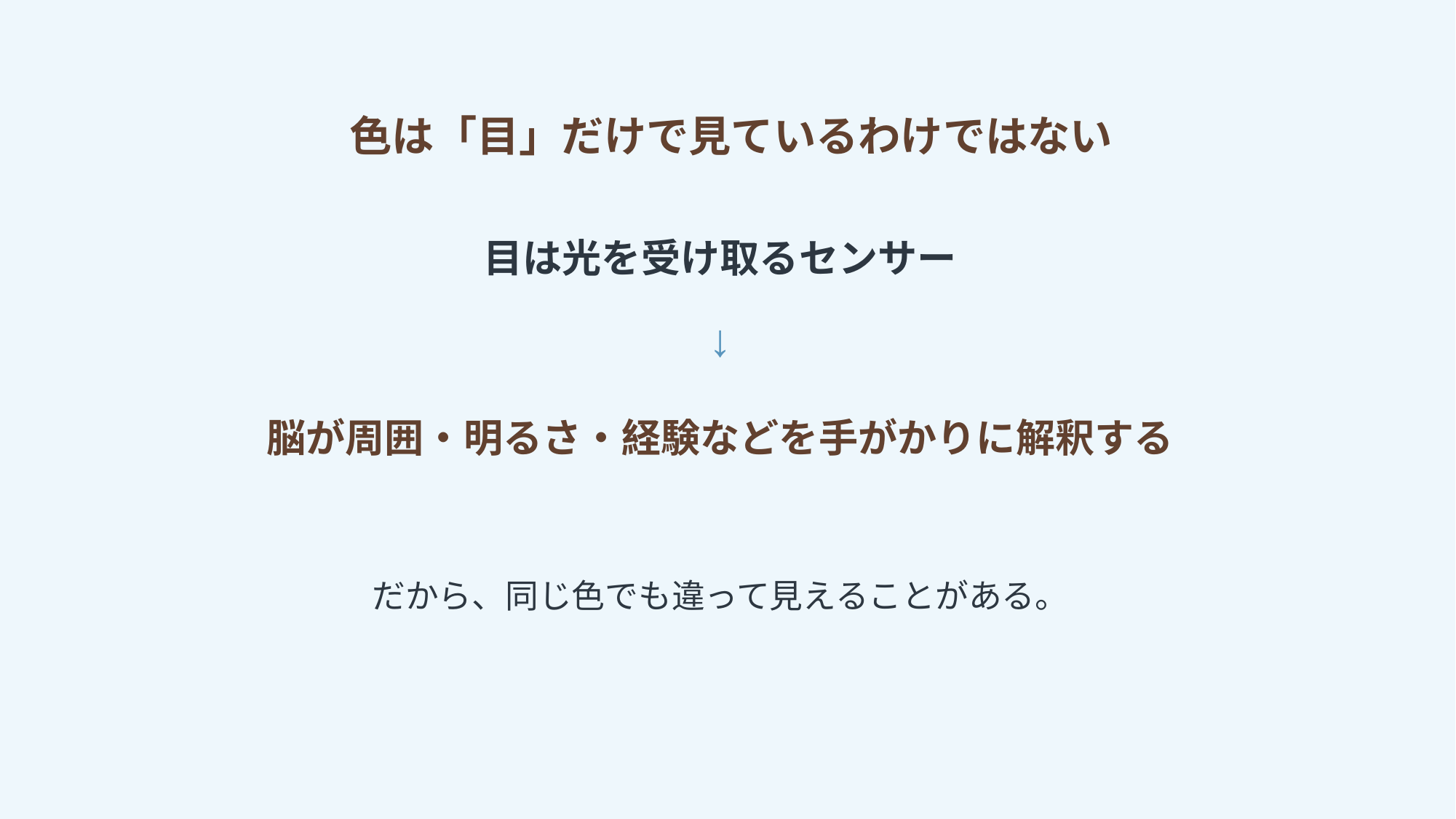

色は「目」だけで見ているわけではない
目は光を受け取るセンサー
↓
脳が周囲・明るさ・経験などを手がかりに解釈する
だから、同じ色でも違って見えることがある。